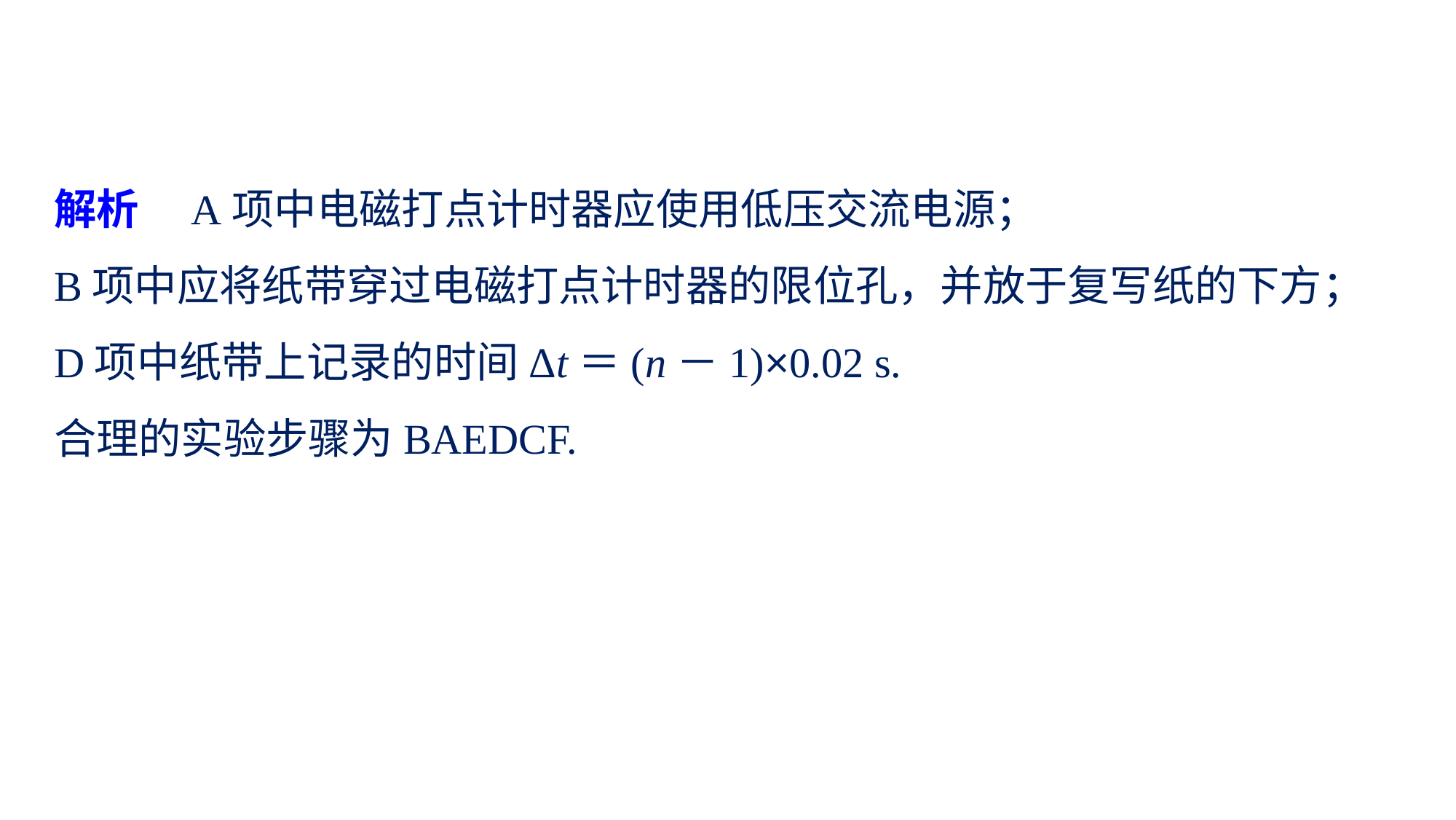

解析　A项中电磁打点计时器应使用低压交流电源；
B项中应将纸带穿过电磁打点计时器的限位孔，并放于复写纸的下方；
D项中纸带上记录的时间Δt＝(n－1)×0.02 s.
合理的实验步骤为BAEDCF.